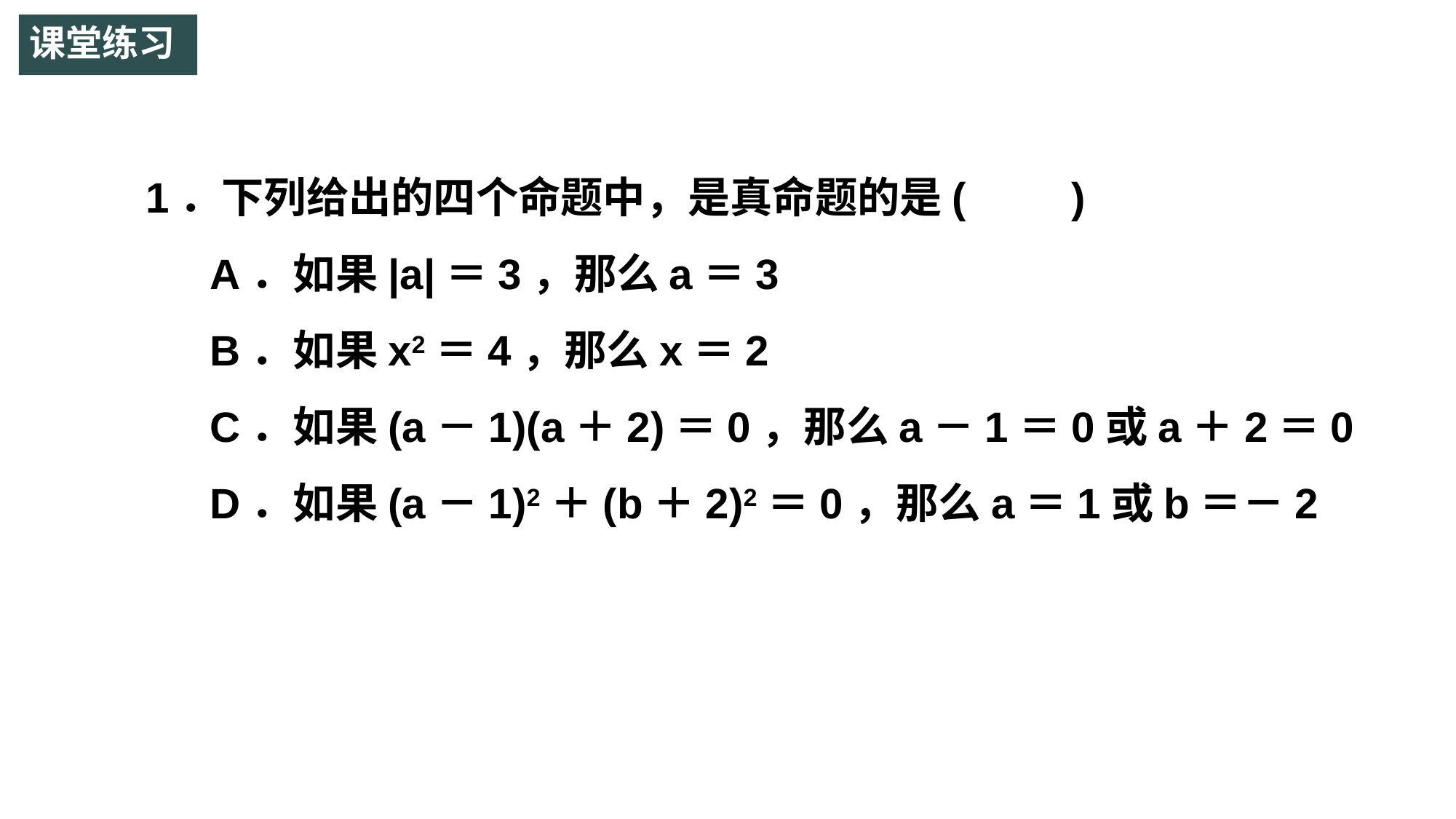

课堂练习
1．下列给出的四个命题中，是真命题的是(　　)
A．如果|a|＝3，那么a＝3
B．如果x2＝4，那么x＝2
C．如果(a－1)(a＋2)＝0，那么a－1＝0或a＋2＝0
D．如果(a－1)2＋(b＋2)2＝0，那么a＝1或b＝－2